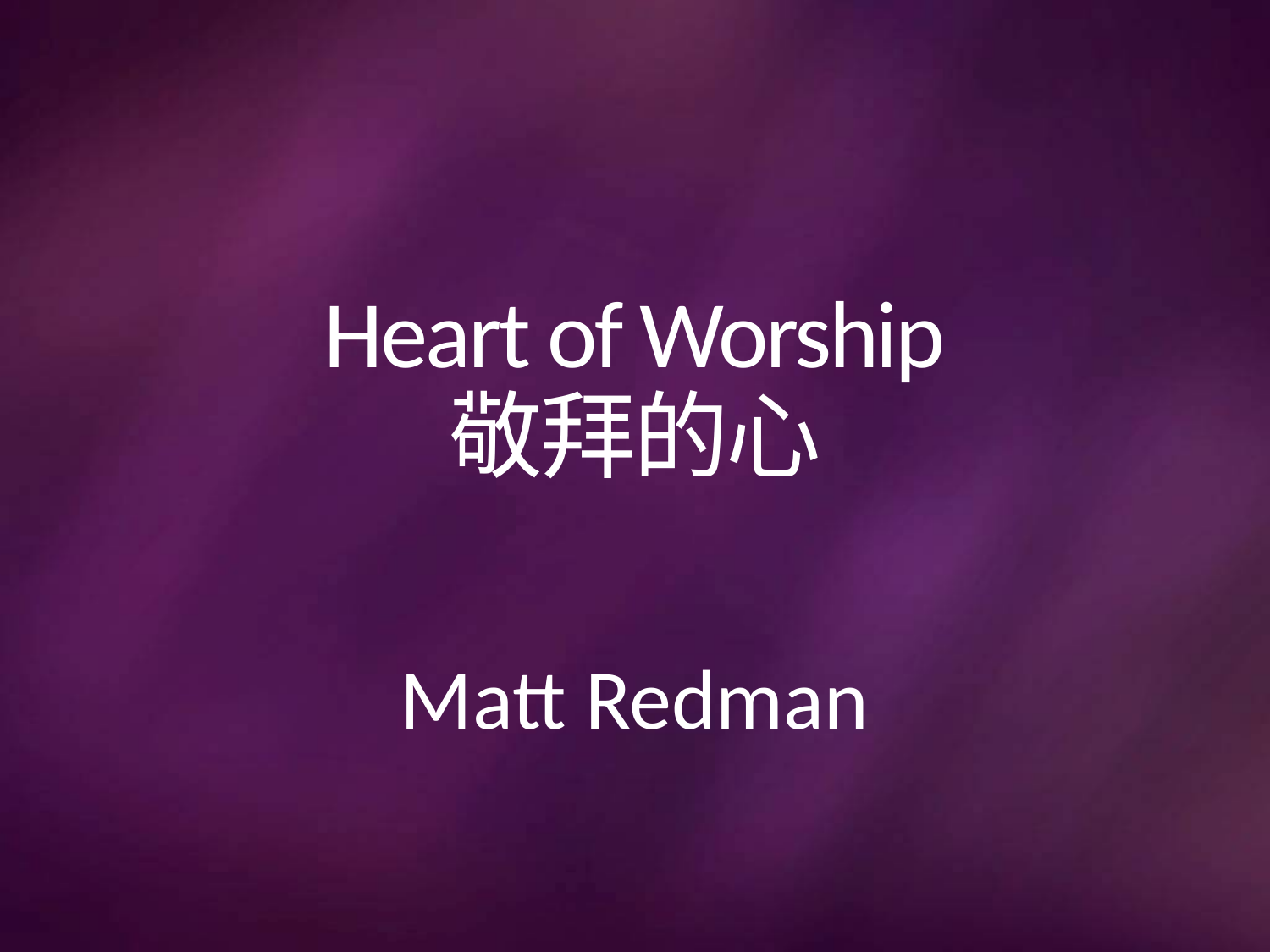

# Heart of Worship 敬拜的心
Matt Redman